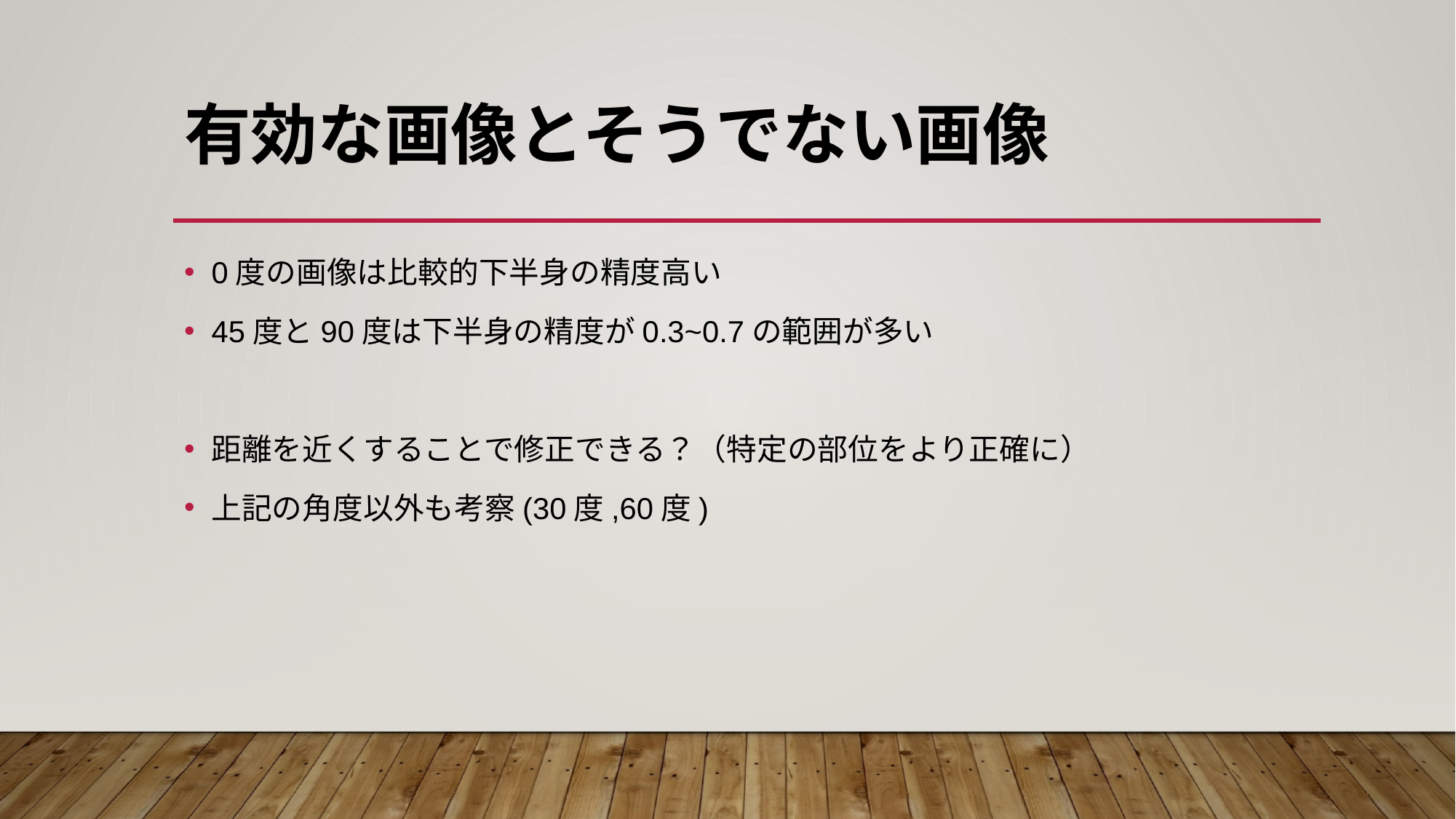

# 有効な画像とそうでない画像
0度の画像は比較的下半身の精度高い
45度と90度は下半身の精度が0.3~0.7の範囲が多い

距離を近くすることで修正できる？（特定の部位をより正確に）
上記の角度以外も考察(30度,60度)